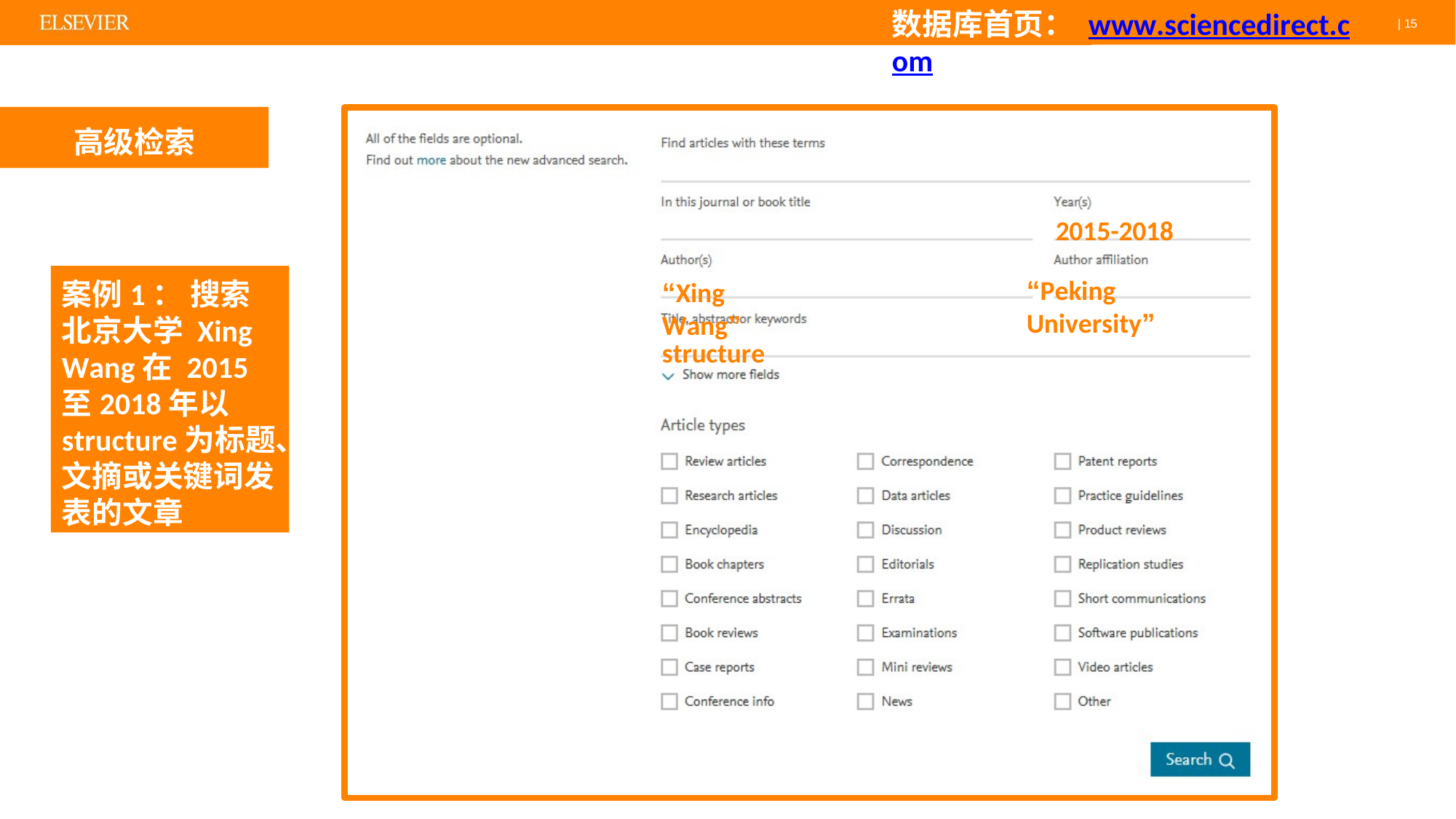

# 数据库首页： www.sciencedirect.com
| 15

高级检索
2015-2018

“Peking University”
案例1： 搜索北京大学 Xing Wang在 2015至2018年以
“Xing Wang”
structure
structure为标题、
文摘或关键词发 表的文章